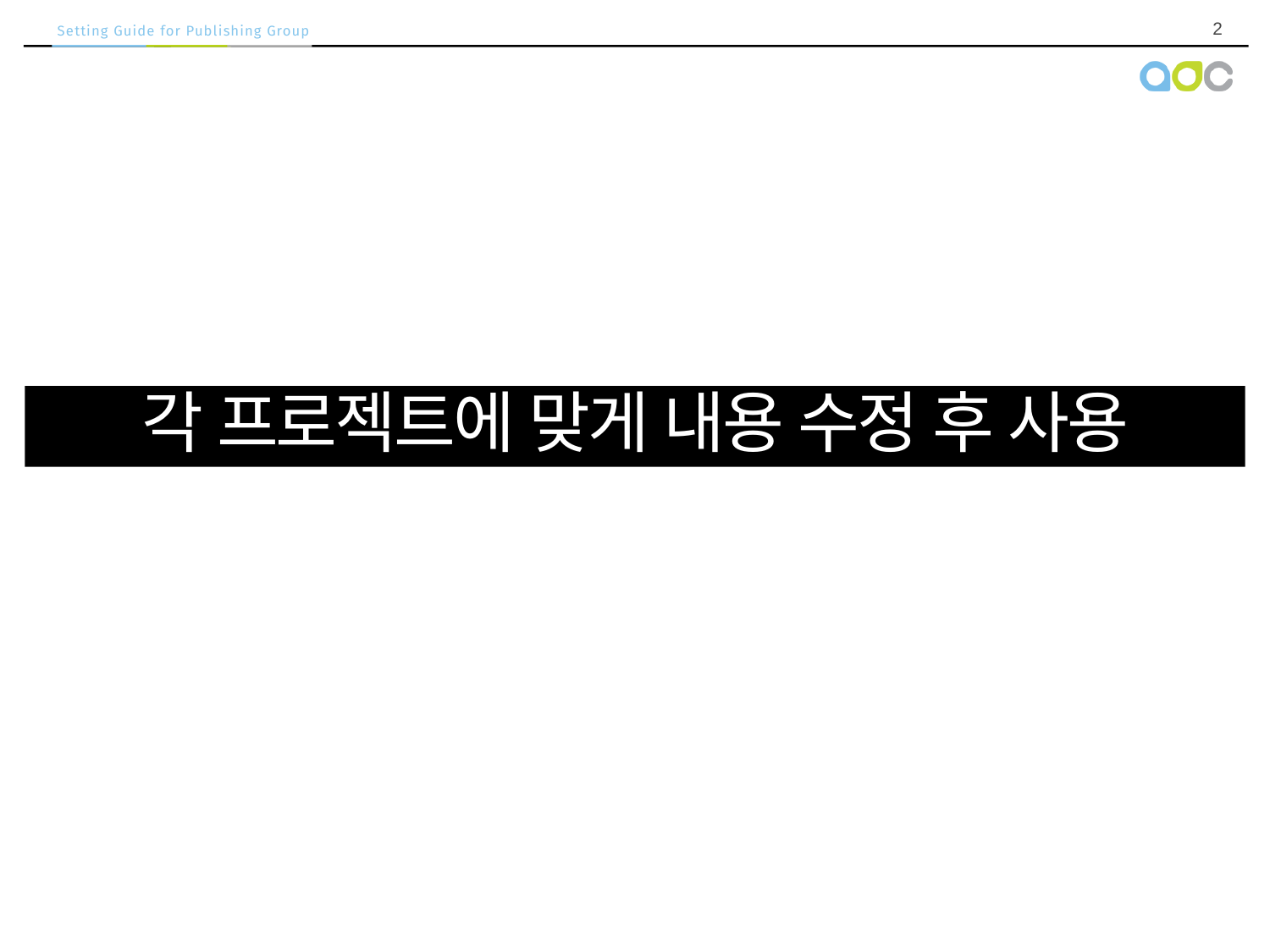

각 프로젝트에 맞게 내용 수정 후 사용